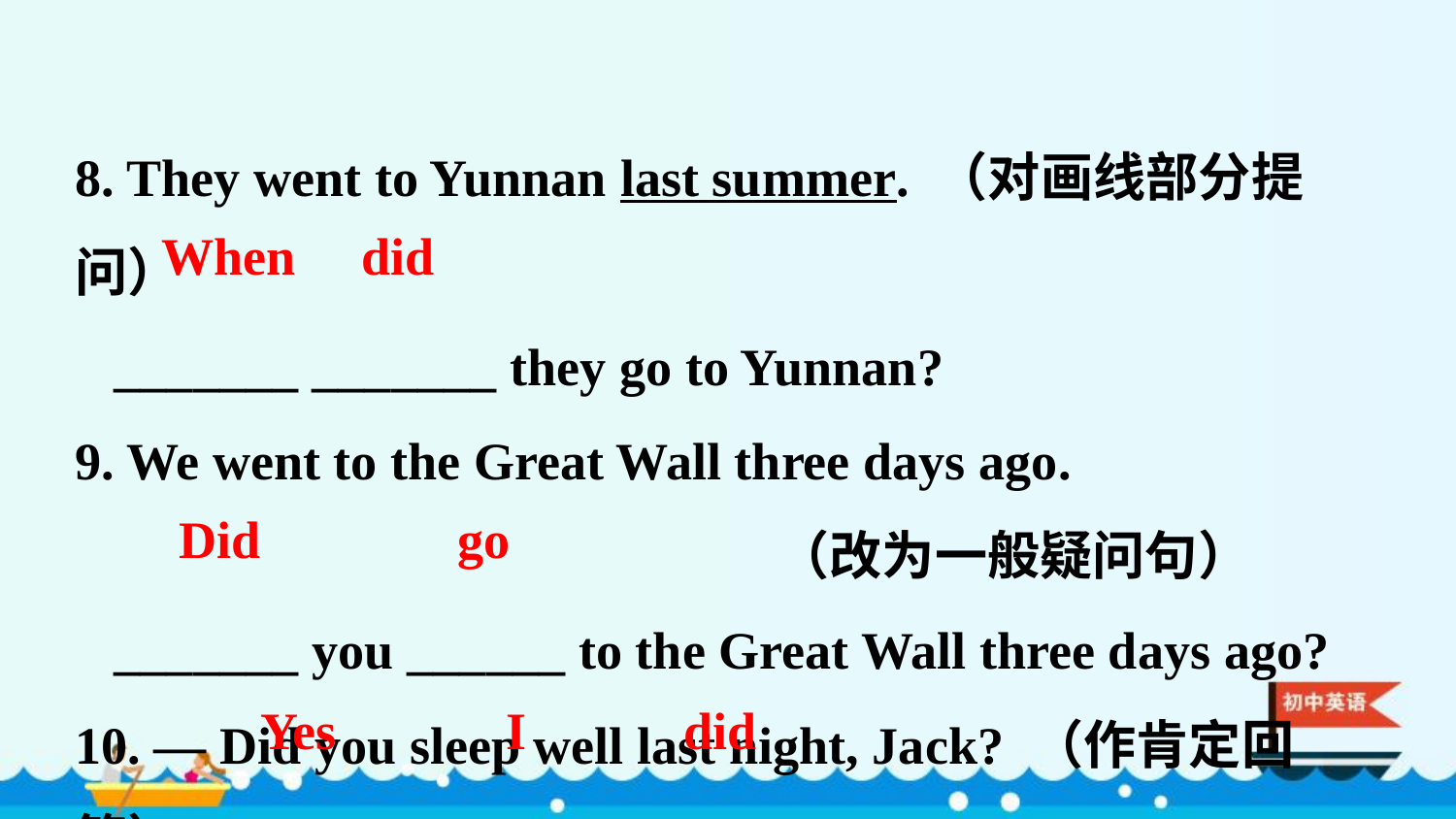

8. They went to Yunnan last summer. （对画线部分提问）
   _______ _______ they go to Yunnan?
9. We went to the Great Wall three days ago.
                                                          （改为一般疑问句）
   _______ you ______ to the Great Wall three days ago?
10. — Did you sleep well last night, Jack? （作肯定回答）
      — _______, _______ _______.
When     did
Did               go
Yes             I            did